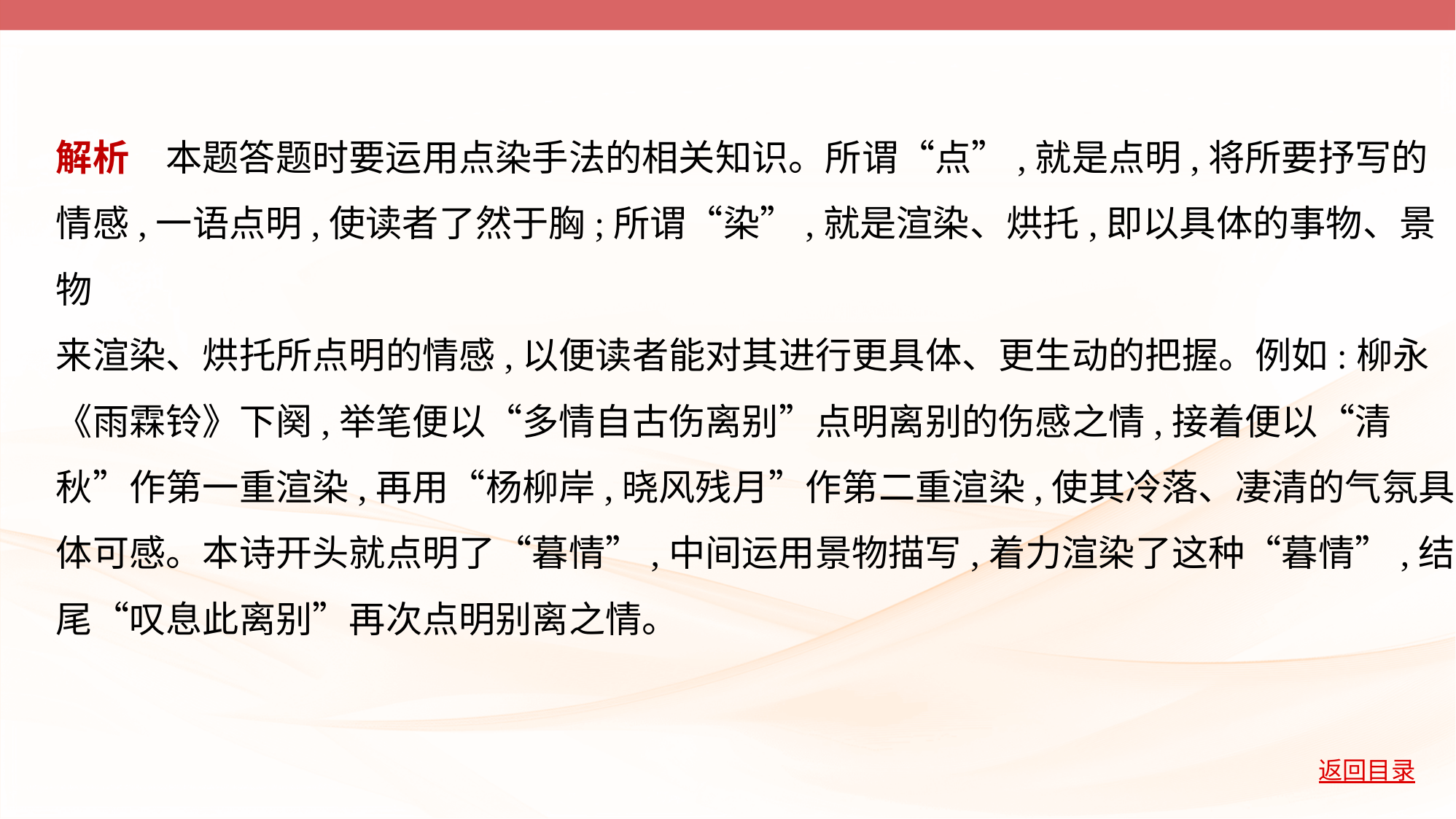

解析　本题答题时要运用点染手法的相关知识。所谓“点”,就是点明,将所要抒写的
情感,一语点明,使读者了然于胸;所谓“染”,就是渲染、烘托,即以具体的事物、景物
来渲染、烘托所点明的情感,以便读者能对其进行更具体、更生动的把握。例如:柳永
《雨霖铃》下阕,举笔便以“多情自古伤离别”点明离别的伤感之情,接着便以“清
秋”作第一重渲染,再用“杨柳岸,晓风残月”作第二重渲染,使其冷落、凄清的气氛具
体可感。本诗开头就点明了“暮情”,中间运用景物描写,着力渲染了这种“暮情”,结
尾“叹息此离别”再次点明别离之情。